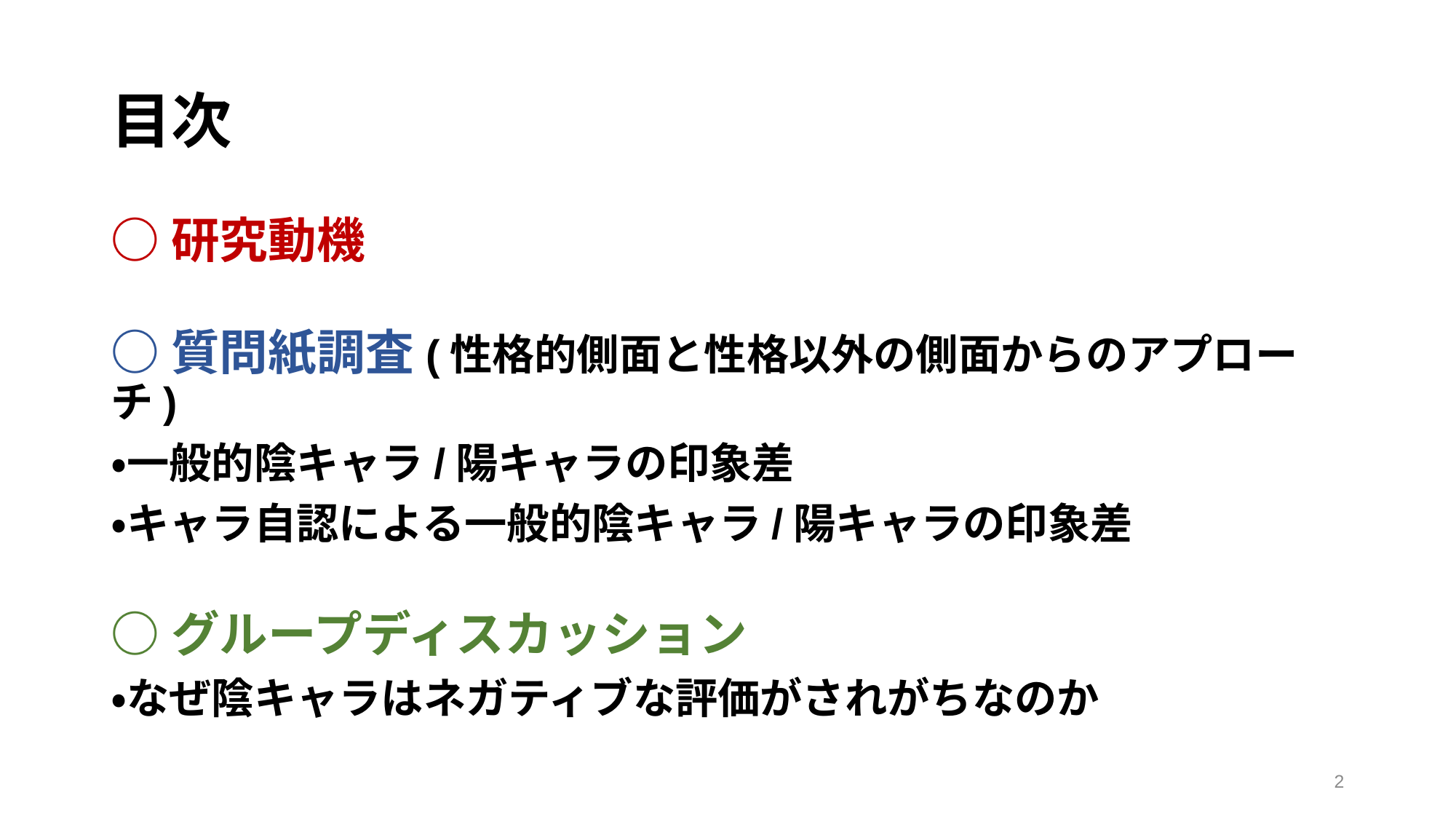

# 目次
○研究動機

○質問紙調査(性格的側面と性格以外の側面からのアプローチ)
・一般的陰キャラ/陽キャラの印象差
・キャラ自認による一般的陰キャラ/陽キャラの印象差

○グループディスカッション
・なぜ陰キャラはネガティブな評価がされがちなのか

2